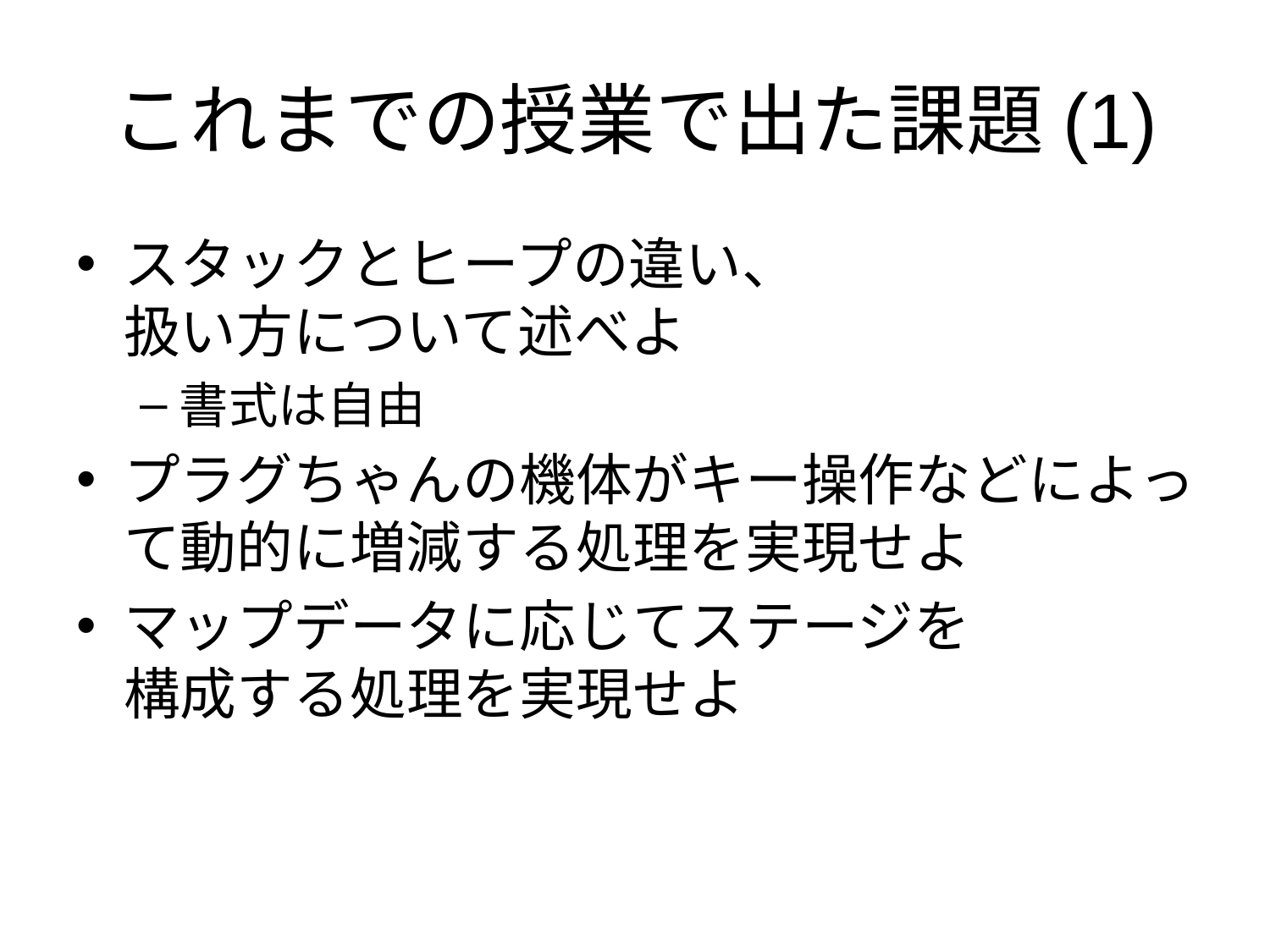

# これまでの授業で出た課題(1)
スタックとヒープの違い、
扱い方について述べよ
書式は自由
プラグちゃんの機体がキー操作などによって動的に増減する処理を実現せよ
マップデータに応じてステージを
構成する処理を実現せよ